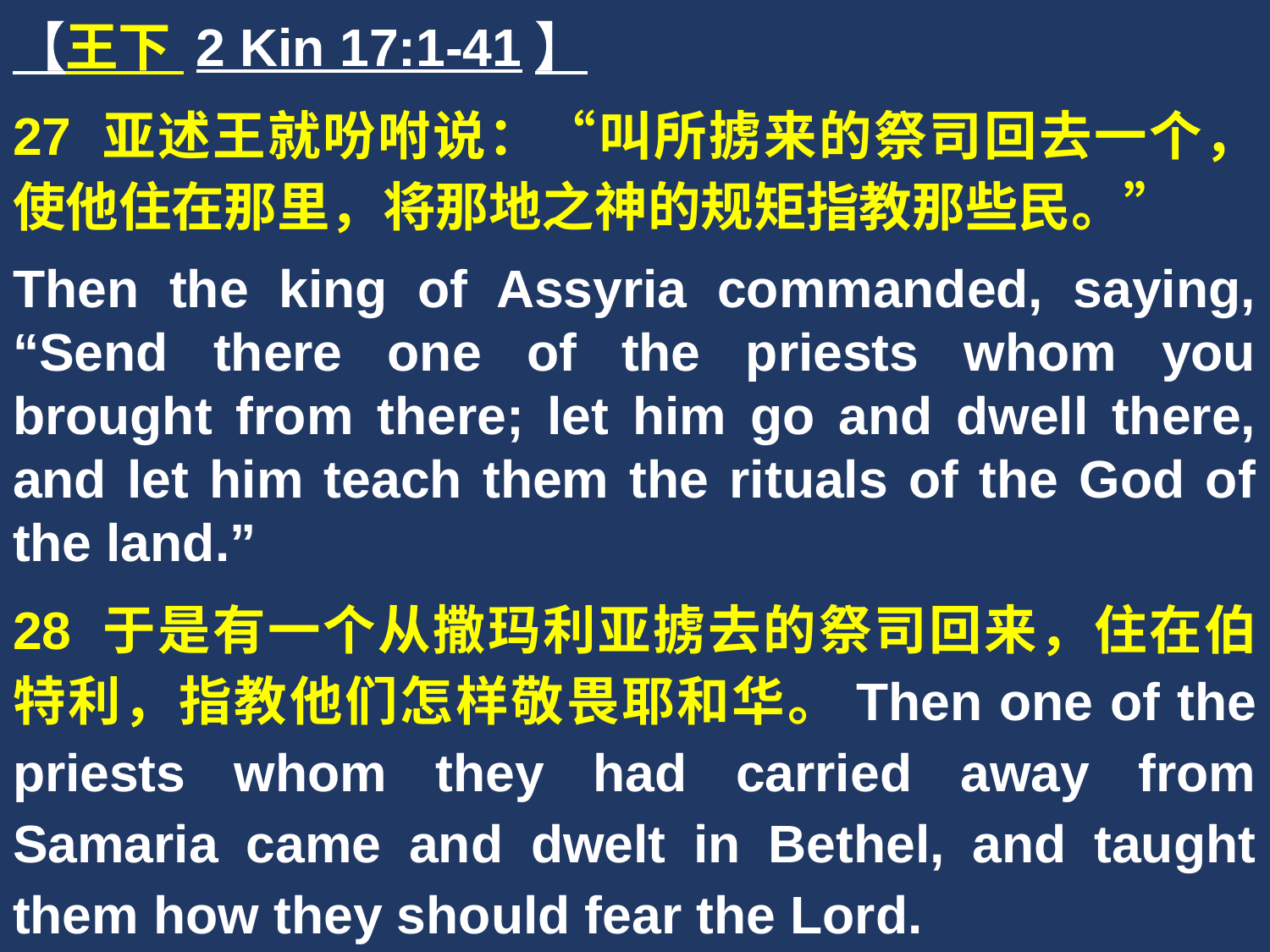

【王下 2 Kin 17:1-41】
27 亚述王就吩咐说：“叫所掳来的祭司回去一个，使他住在那里，将那地之神的规矩指教那些民。”
Then the king of Assyria commanded, saying, “Send there one of the priests whom you brought from there; let him go and dwell there, and let him teach them the rituals of the God of the land.”
28 于是有一个从撒玛利亚掳去的祭司回来，住在伯特利，指教他们怎样敬畏耶和华。Then one of the priests whom they had carried away from Samaria came and dwelt in Bethel, and taught them how they should fear the Lord.